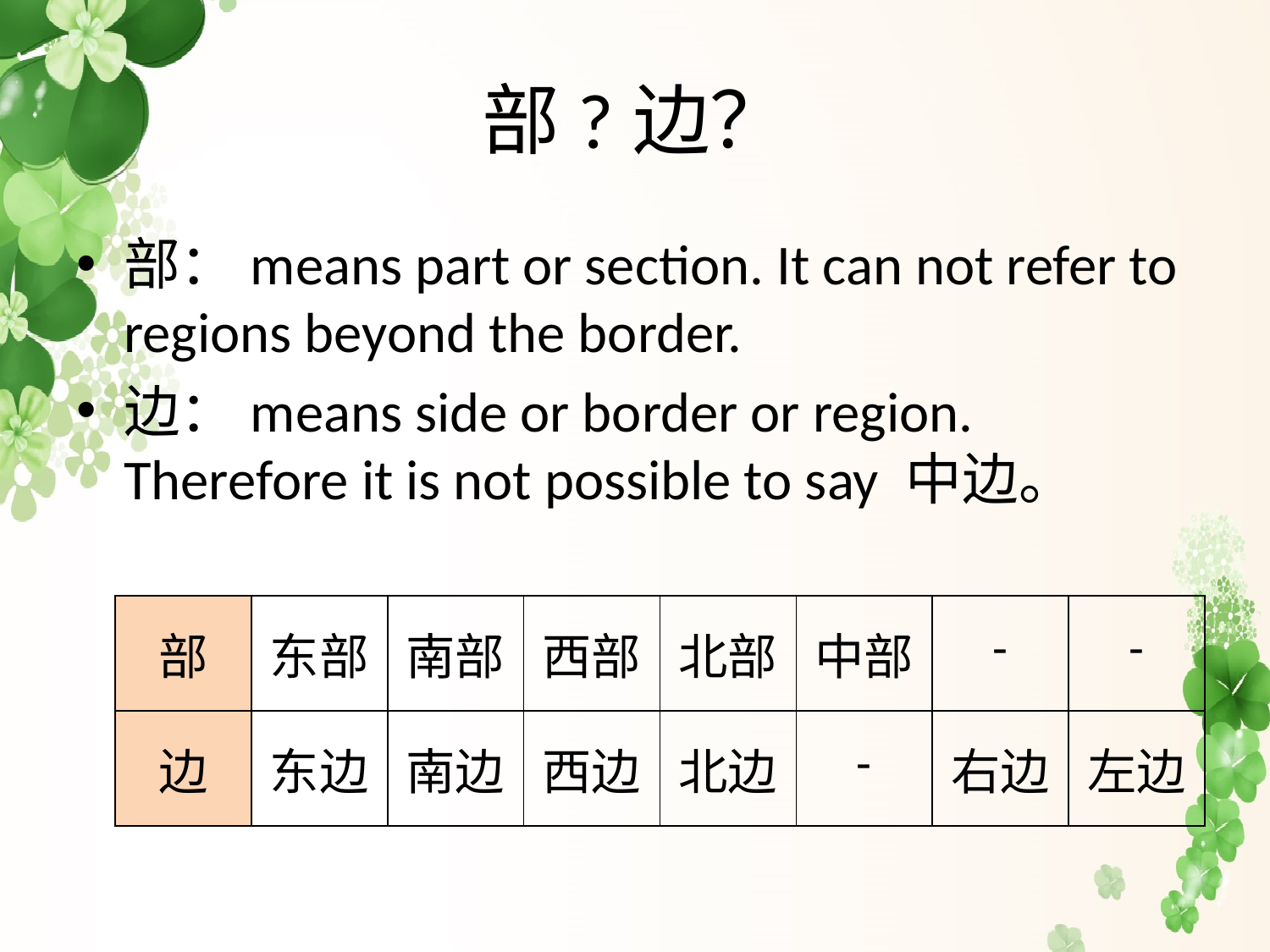

# 部?边？
部：means part or section. It can not refer to regions beyond the border.
边：means side or border or region. Therefore it is not possible to say 中边。

| 部 | 东部 | 南部 | 西部 | 北部 | 中部 | - | - |
| --- | --- | --- | --- | --- | --- | --- | --- |
| 边 | 东边 | 南边 | 西边 | 北边 | - | 右边 | 左边 |